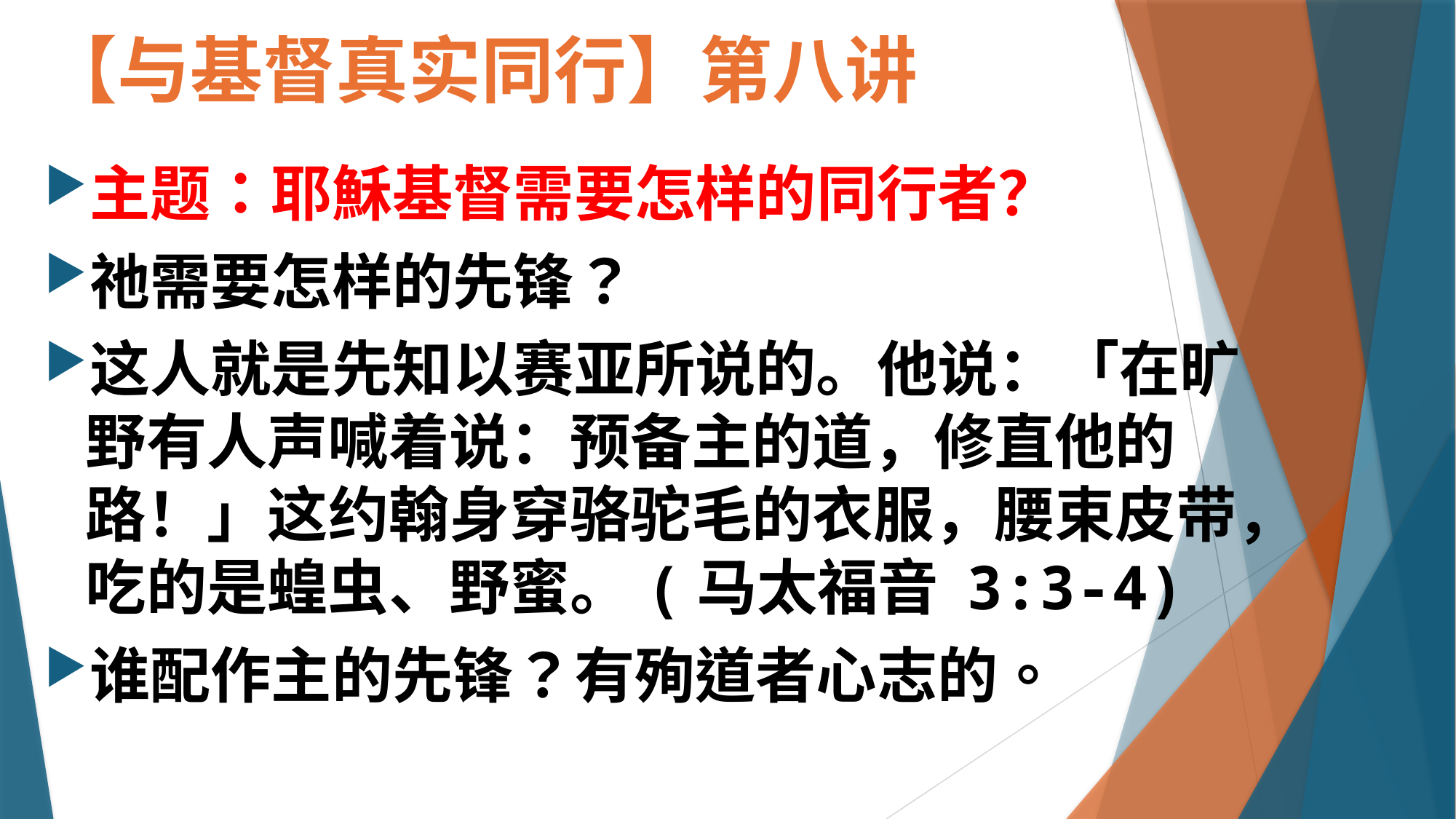

# 【与基督真实同行】第八讲
主题：耶穌基督需要怎样的同行者？
祂需要怎样的先锋？
这人就是先知以赛亚所说的。他说：「在旷野有人声喊着说：预备主的道，修直他的路！」这约翰身穿骆驼毛的衣服，腰束皮带，吃的是蝗虫、野蜜。(马太福音 3:3-4)
谁配作主的先锋？有殉道者心志的。